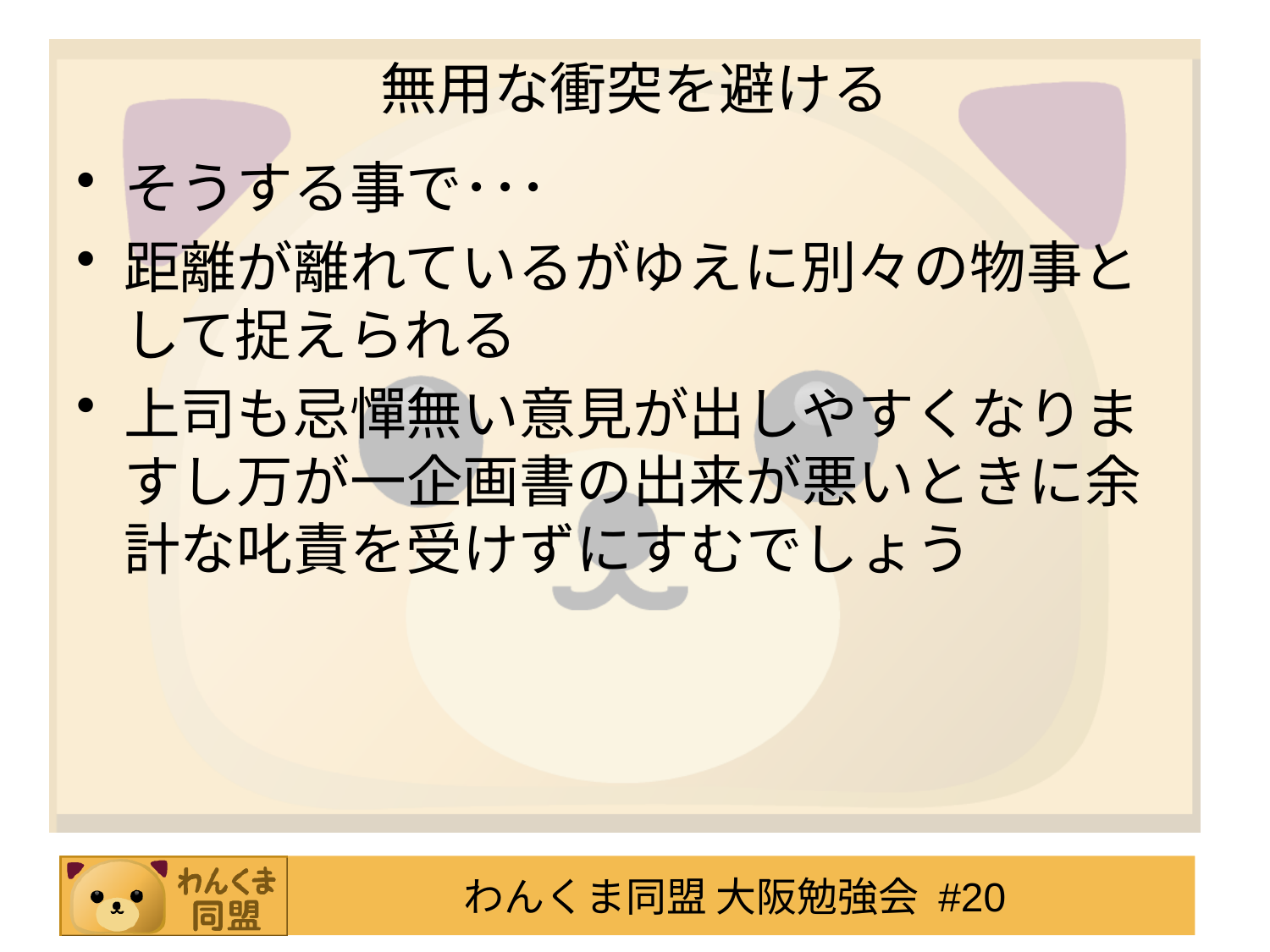

# 無用な衝突を避ける
そうする事で･･･
距離が離れているがゆえに別々の物事として捉えられる
上司も忌憚無い意見が出しやすくなりますし万が一企画書の出来が悪いときに余計な叱責を受けずにすむでしょう